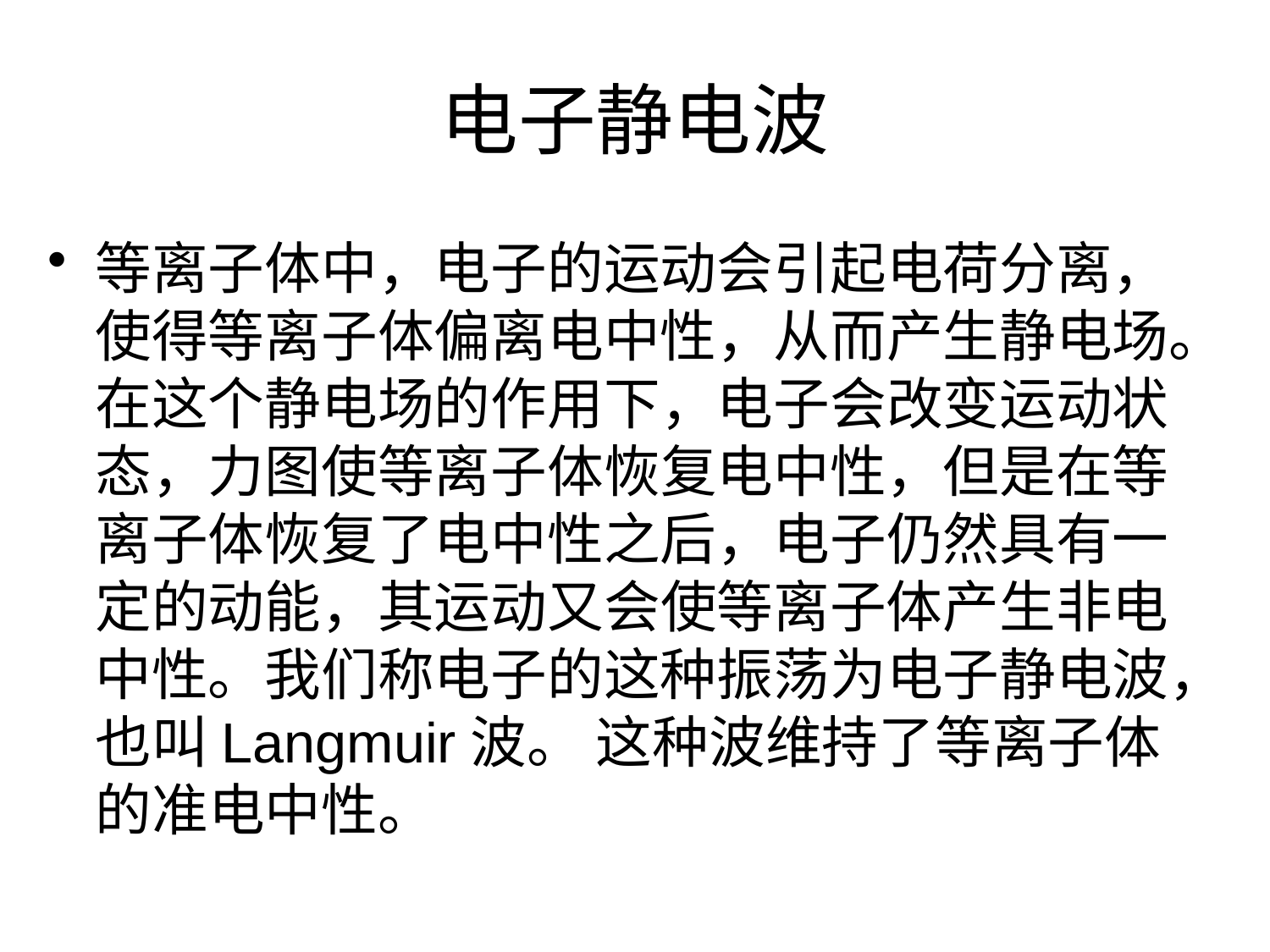

# 电子静电波
等离子体中，电子的运动会引起电荷分离，使得等离子体偏离电中性，从而产生静电场。在这个静电场的作用下，电子会改变运动状态，力图使等离子体恢复电中性，但是在等离子体恢复了电中性之后，电子仍然具有一定的动能，其运动又会使等离子体产生非电中性。我们称电子的这种振荡为电子静电波，也叫Langmuir波。 这种波维持了等离子体的准电中性。